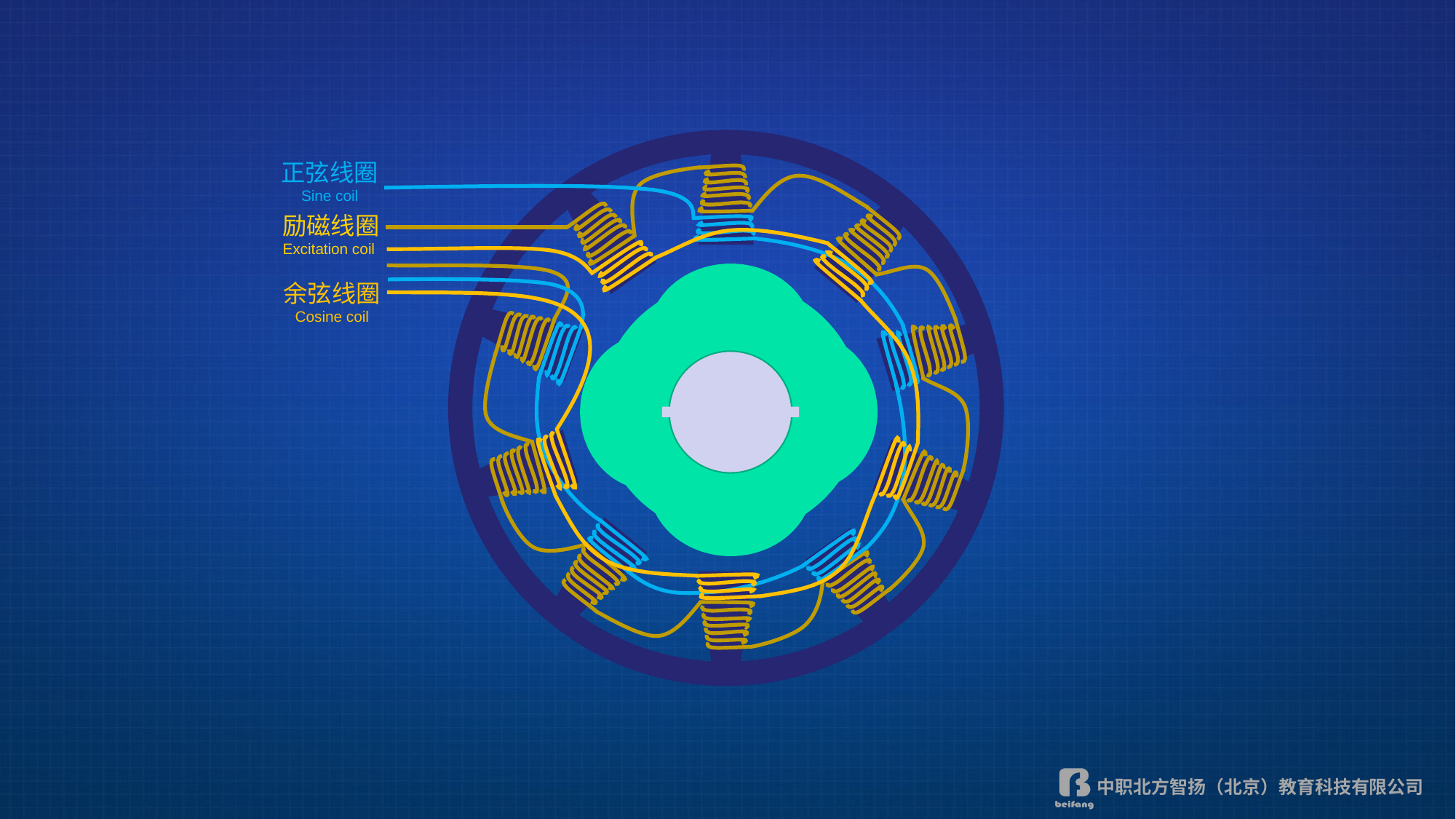

正弦线圈
Sine coil

励磁线圈
Excitation coil

余弦线圈
Cosine coil